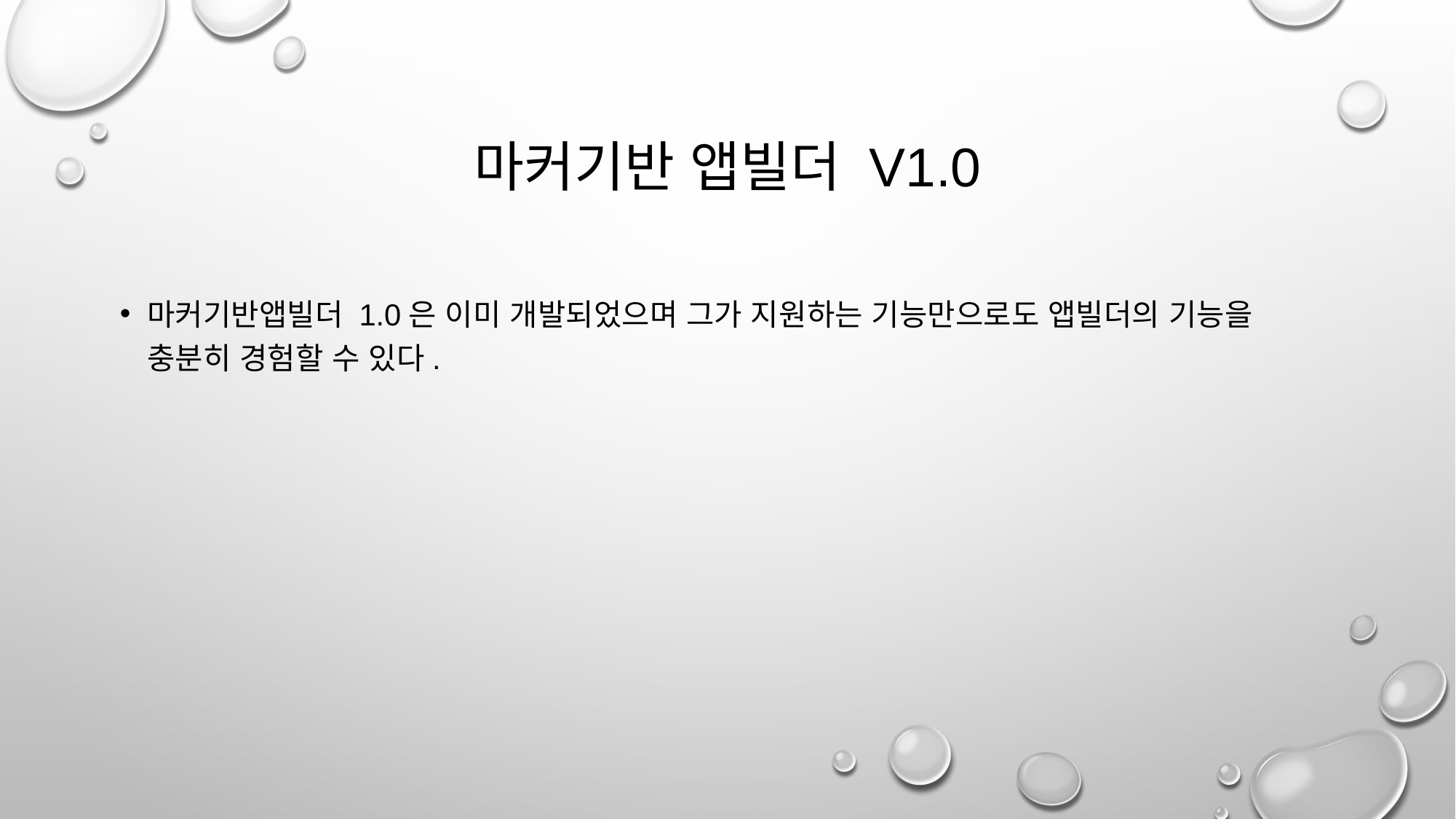

# 마커기반 앱빌더 v1.0
마커기반앱빌더 1.0은 이미 개발되었으며 그가 지원하는 기능만으로도 앱빌더의 기능을 충분히 경험할 수 있다.